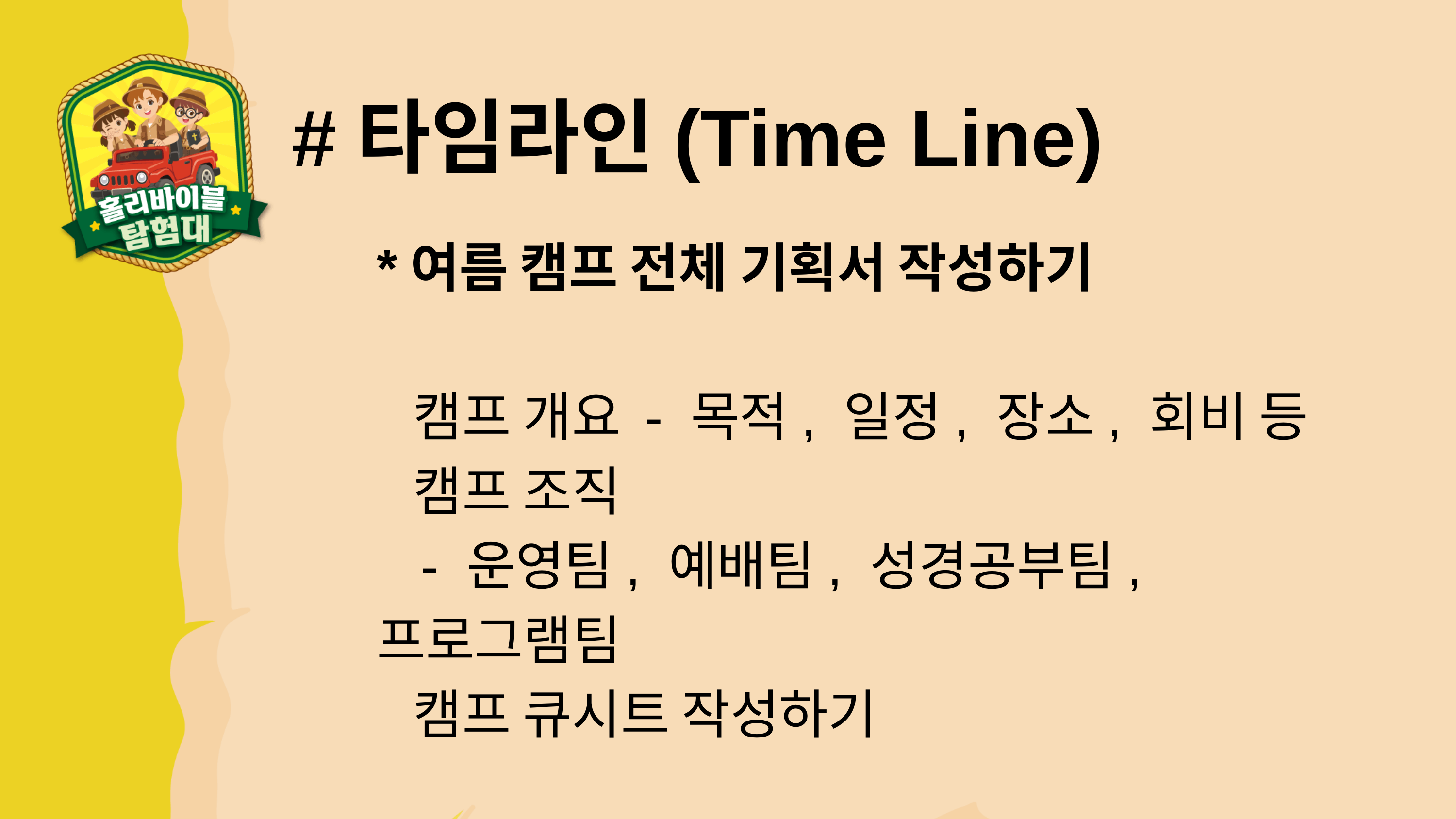

#타임라인(Time Line)
*여름 캠프 전체 기획서 작성하기

  캠프 개요 - 목적, 일정, 장소, 회비 등
  캠프 조직
   - 운영팀, 예배팀, 성경공부팀, 프로그램팀
  캠프 큐시트 작성하기